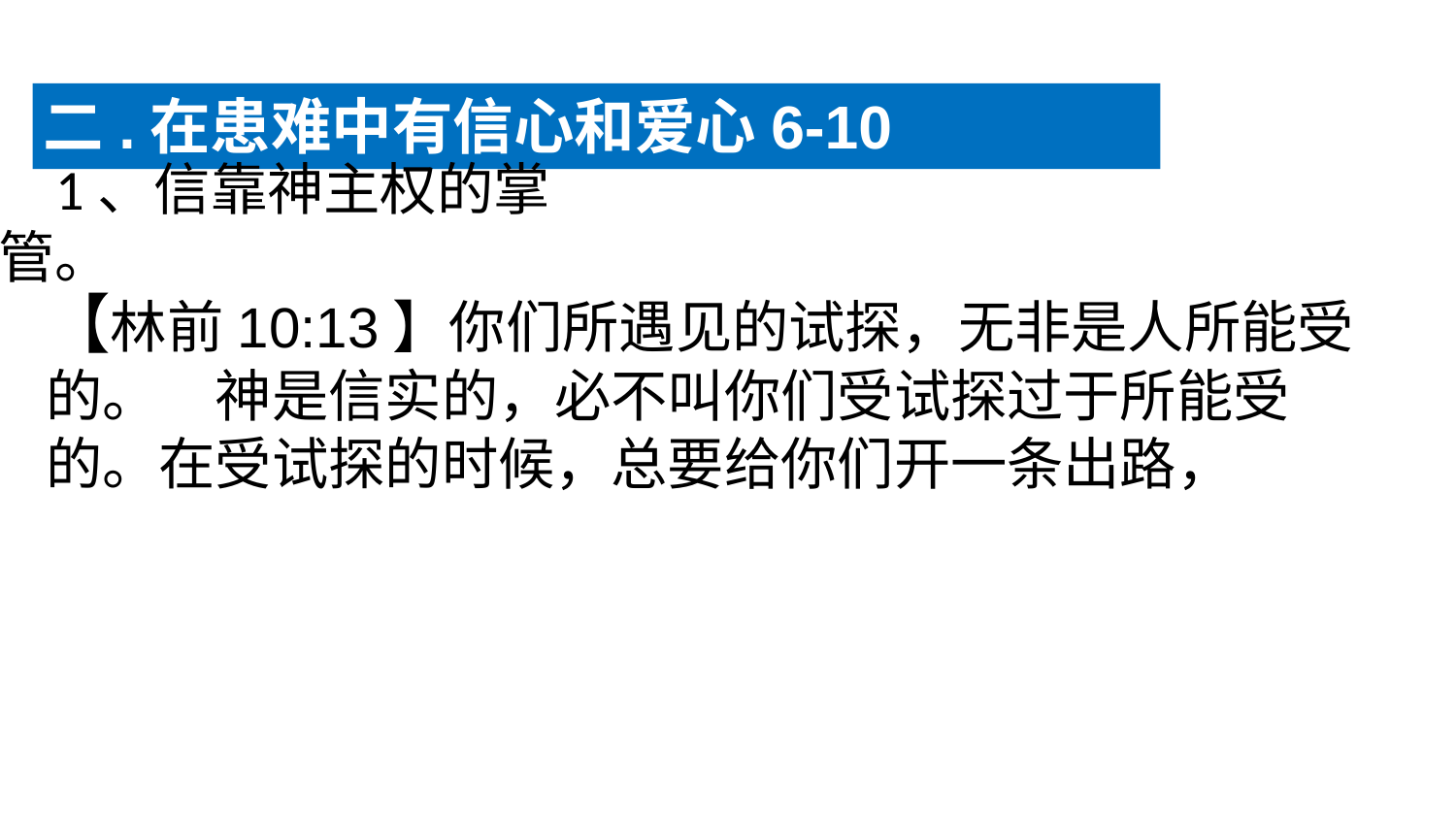

二.在患难中有信心和爱心6-10

1、信靠神主权的掌管。

【林前10:13】你们所遇见的试探，无非是人所能受的。　神是信实的，必不叫你们受试探过于所能受的。在受试探的时候，总要给你们开一条出路，